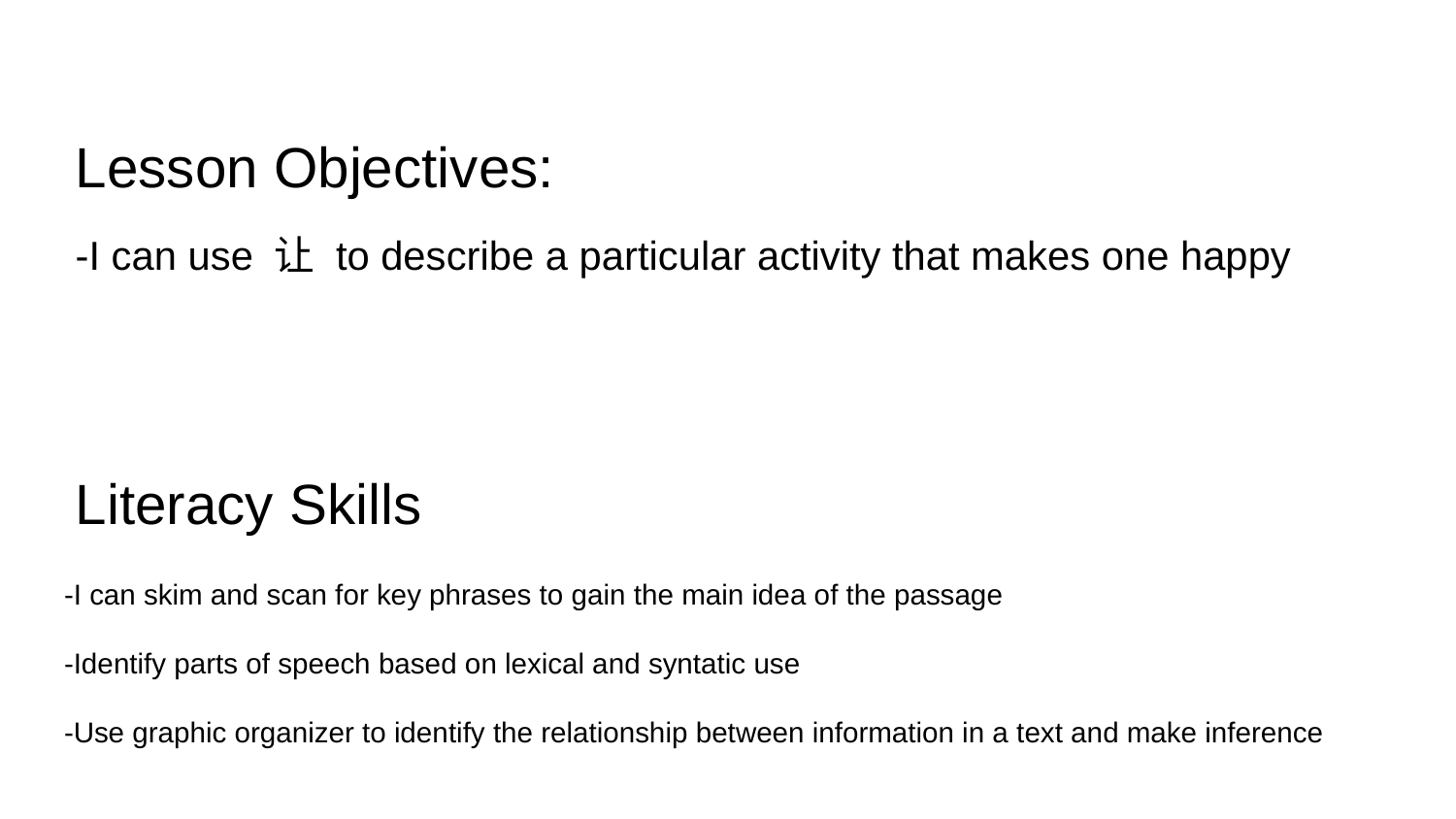

Lesson Objectives:
-I can use 让 to describe a particular activity that makes one happy

# Literacy Skills
-I can skim and scan for key phrases to gain the main idea of the passage
-Identify parts of speech based on lexical and syntatic use
-Use graphic organizer to identify the relationship between information in a text and make inference